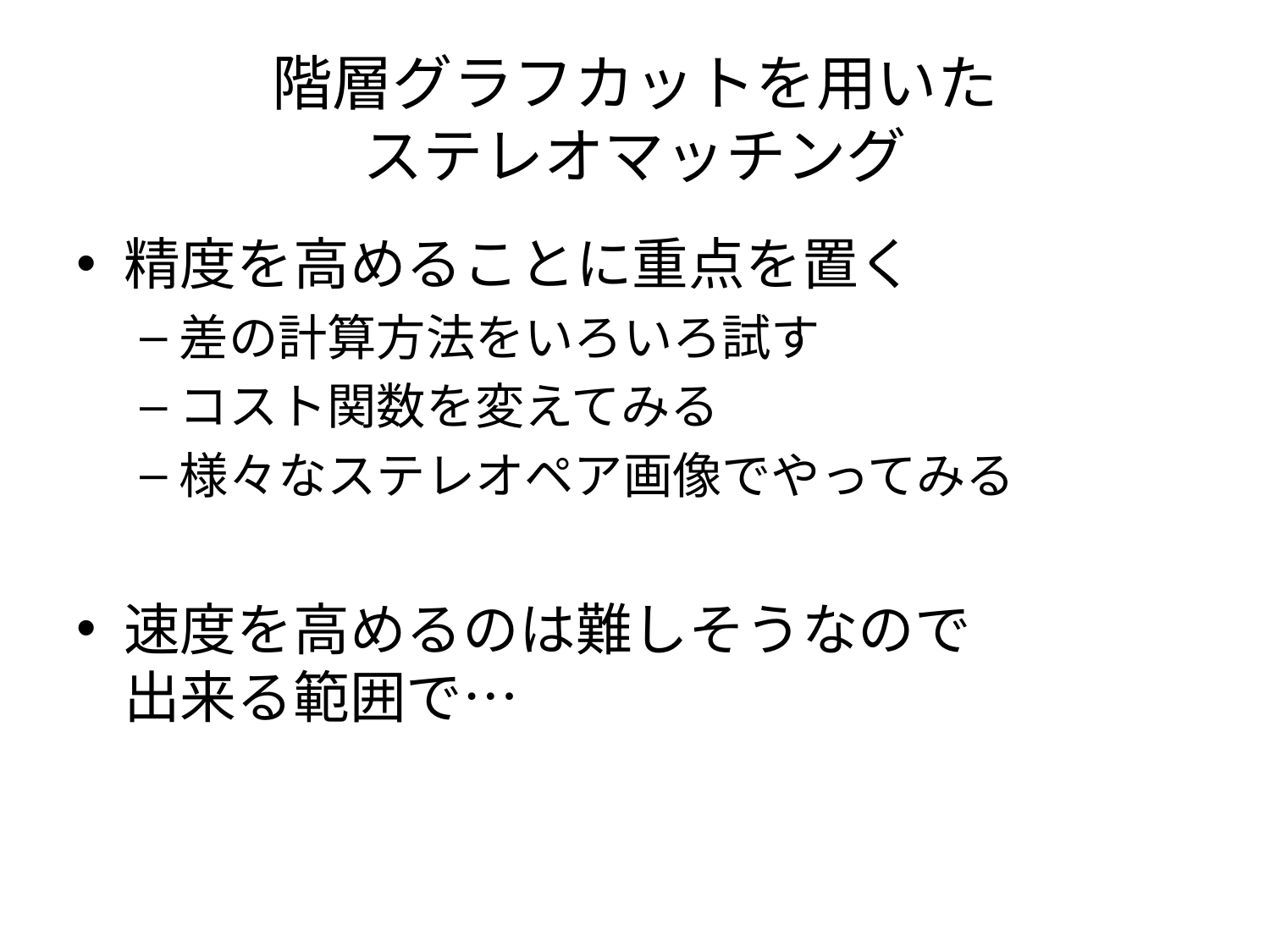

# 階層グラフカットを用いた ステレオマッチング
精度を高めることに重点を置く
差の計算方法をいろいろ試す
コスト関数を変えてみる
様々なステレオペア画像でやってみる

速度を高めるのは難しそうなので
出来る範囲で…